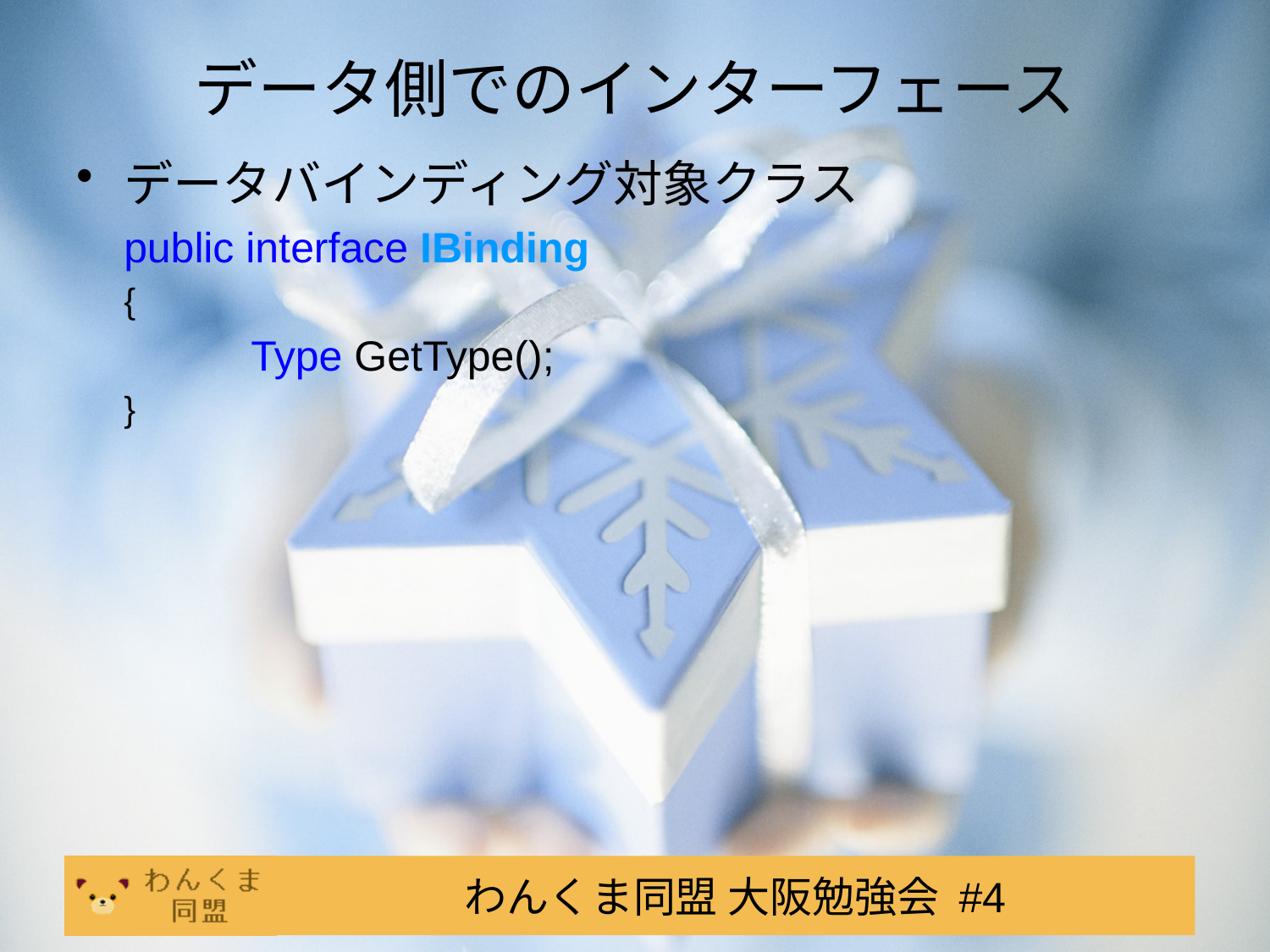

# データ側でのインターフェース
データバインディング対象クラス
	public interface IBinding
	{
		Type GetType();
	}